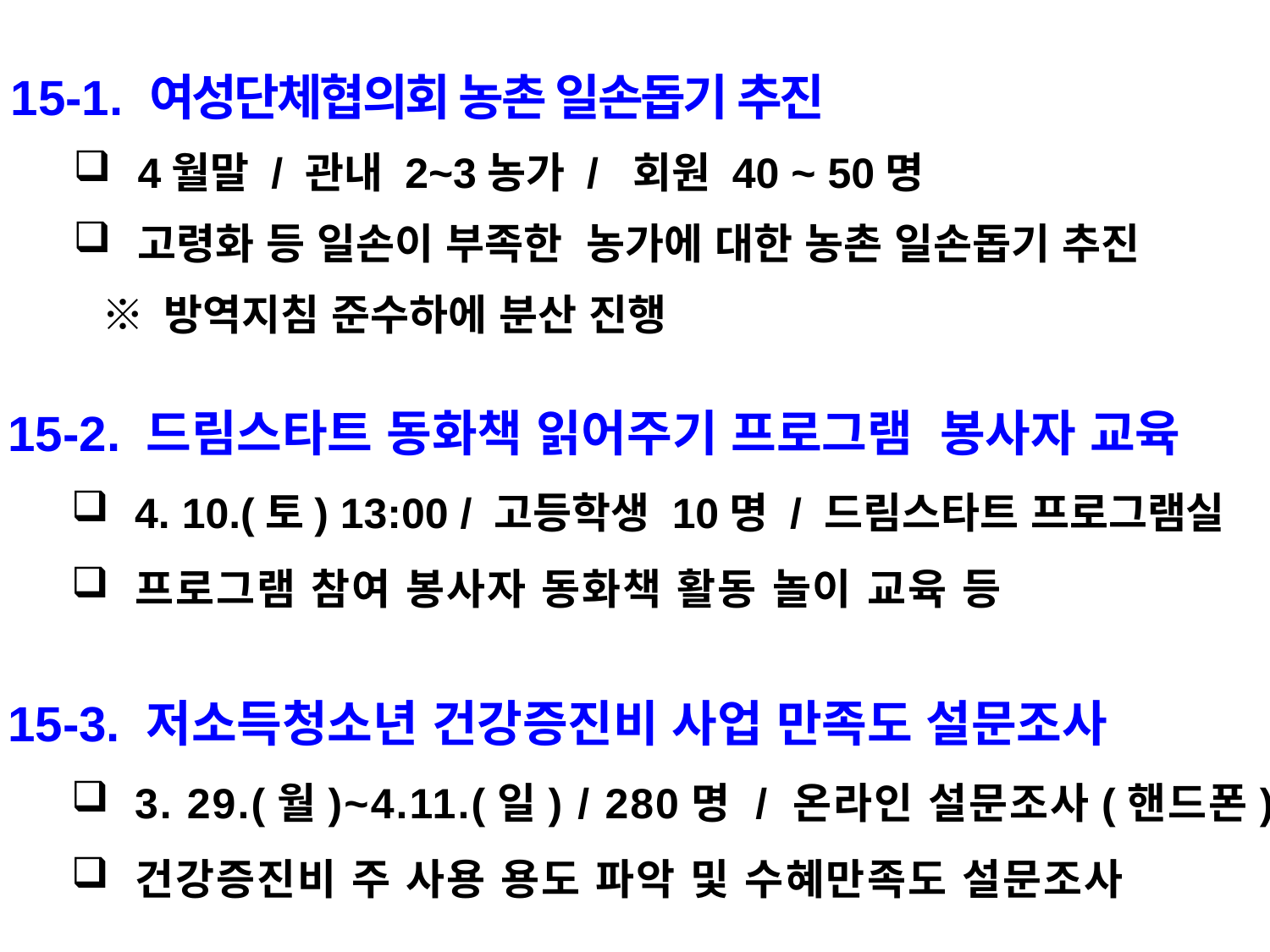

15-1. 여성단체협의회 농촌 일손돕기 추진
4월말 / 관내 2~3농가 /  회원 40 ~ 50명
고령화 등 일손이 부족한  농가에 대한 농촌 일손돕기 추진
   ※ 방역지침 준수하에 분산 진행
15-2. 드림스타트 동화책 읽어주기 프로그램  봉사자 교육
4. 10.(토) 13:00 / 고등학생 10명 / 드림스타트 프로그램실
프로그램 참여 봉사자 동화책 활동 놀이 교육 등

15-3. 저소득청소년 건강증진비 사업 만족도 설문조사
3. 29.(월)~4.11.(일) / 280명 / 온라인 설문조사(핸드폰)
건강증진비 주 사용 용도 파악 및 수혜만족도 설문조사